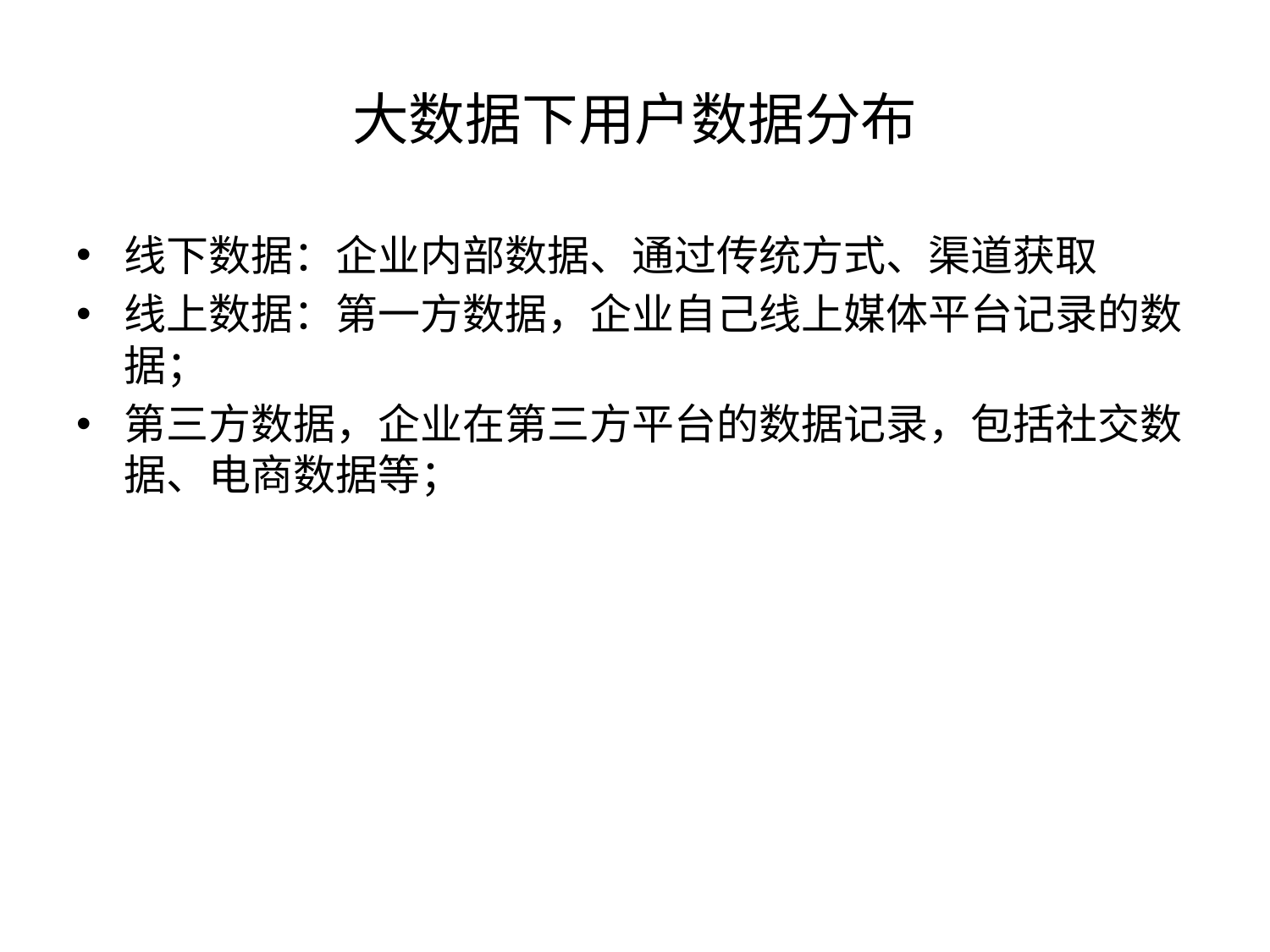

# 大数据下用户数据分布
线下数据：企业内部数据、通过传统方式、渠道获取
线上数据：第一方数据，企业自己线上媒体平台记录的数据；
第三方数据，企业在第三方平台的数据记录，包括社交数据、电商数据等；